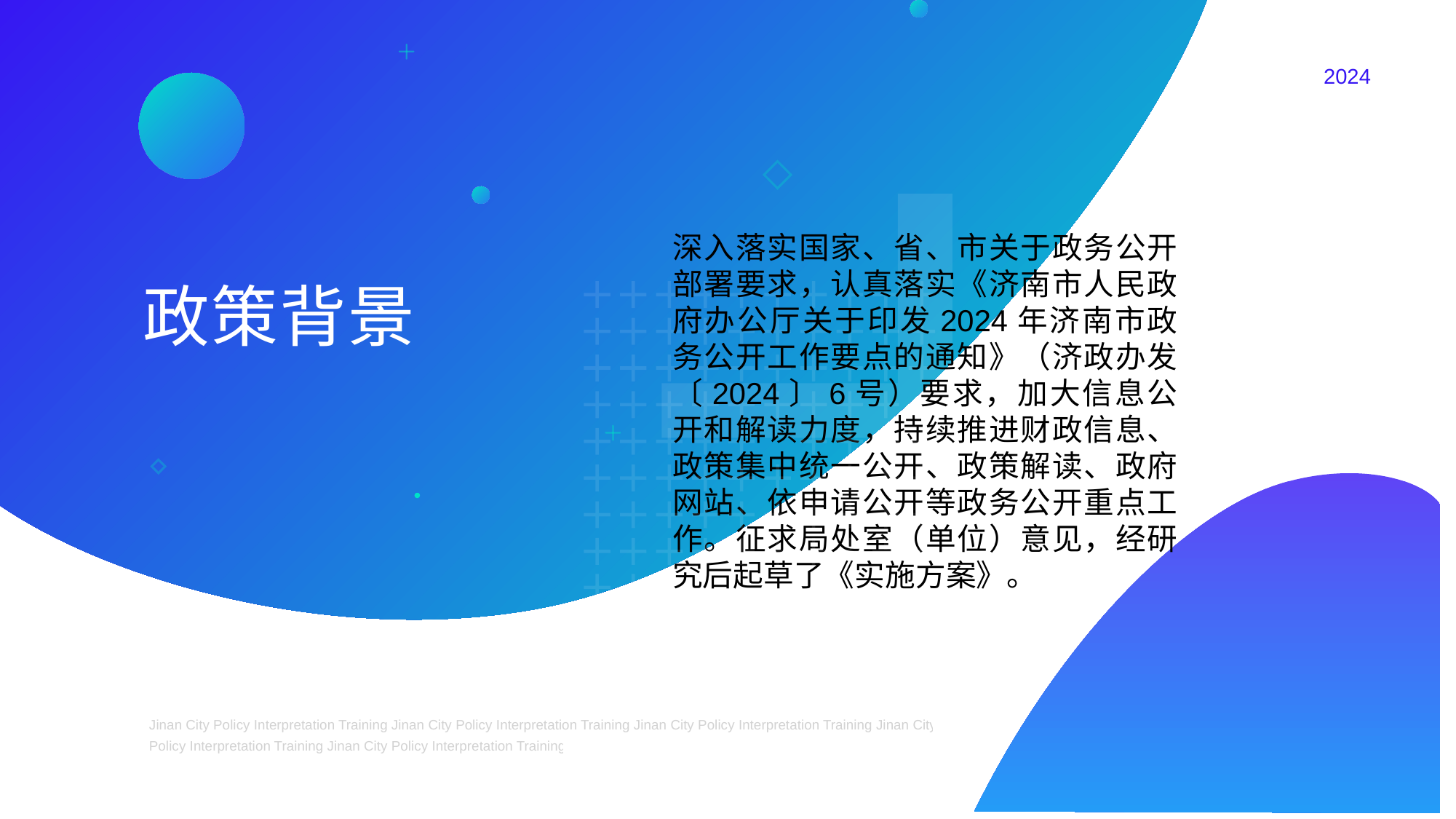

2024

深入落实国家、省、市关于政务公开部署要求，认真落实《济南市人民政府办公厅关于印发2024年济南市政务公开工作要点的通知》（济政办发〔2024〕6号）要求，加大信息公开和解读力度，持续推进财政信息、政策集中统一公开、政策解读、政府网站、依申请公开等政务公开重点工作。征求局处室（单位）意见，经研究后起草了《实施方案》。

政策背景

Jinan City Policy Interpretation Training Jinan City Policy Interpretation Training Jinan City Policy Interpretation Training Jinan City Policy Interpretation Training Jinan City Policy Interpretation Training